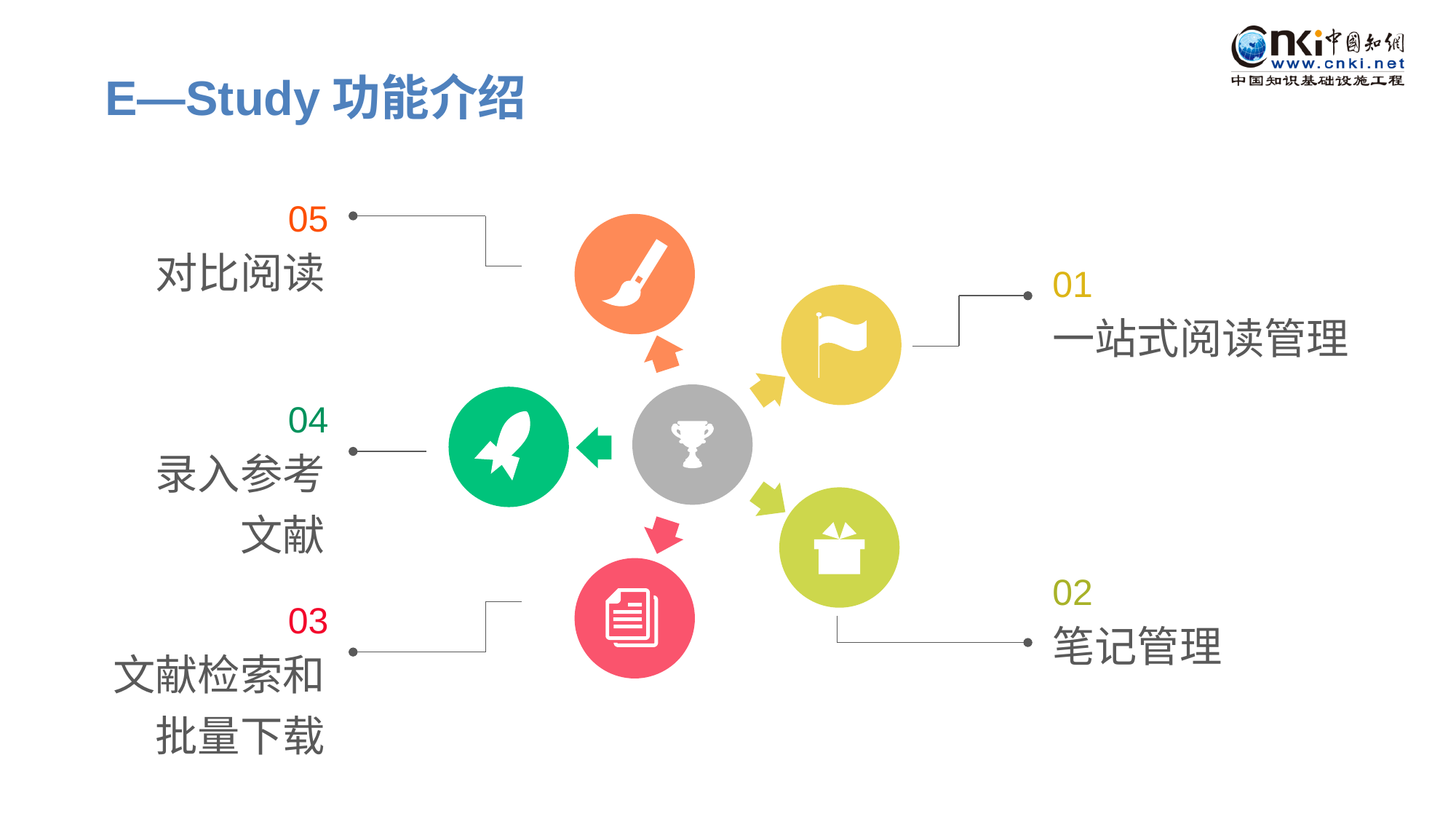

E—Study功能介绍
05

对比阅读
01

一站式阅读管理

04

录入参考文献

02
03
笔记管理
文献检索和批量下载